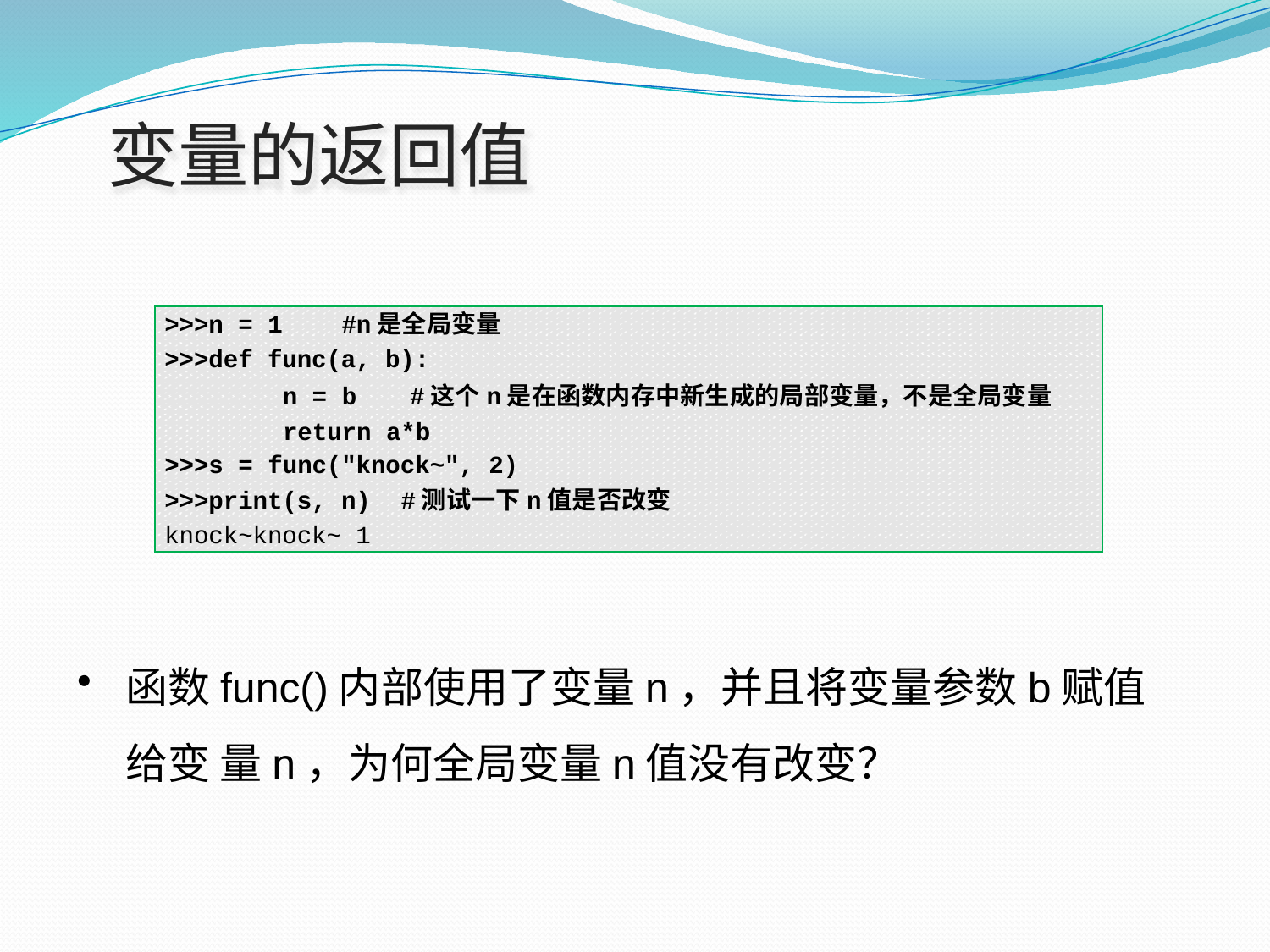

# 变量的返回值
>>>n = 1	#n是全局变量
>>>def func(a, b):
n = b	#这个n是在函数内存中新生成的局部变量，不是全局变量 return a*b
>>>s = func("knock~", 2)
>>>print(s, n)	#测试一下n值是否改变
knock~knock~ 1

函数func()内部使用了变量n，并且将变量参数b赋值给变 量n，为何全局变量n值没有改变？